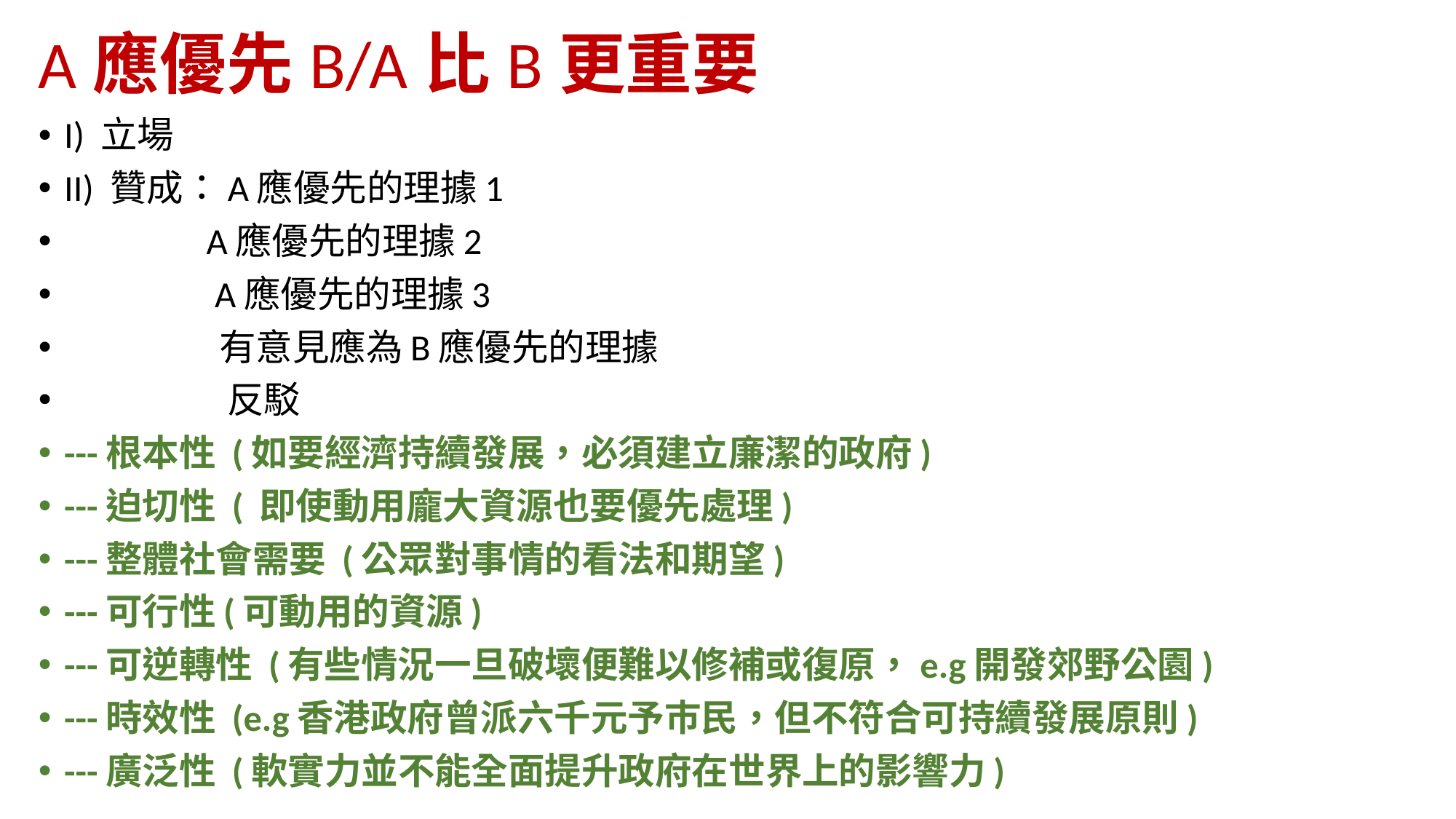

# A應優先B/A比B更重要
I) 立場
II) 贊成：A應優先的理據1
                 A應優先的理據2
                  A應優先的理據3
                  有意見應為B應優先的理據
                   反駁
---根本性 (如要經濟持續發展，必須建立廉潔的政府)
---迫切性 ( 即使動用龐大資源也要優先處理)
---整體社會需要 (公眾對事情的看法和期望)
---可行性(可動用的資源)
---可逆轉性 (有些情況一旦破壞便難以修補或復原，e.g開發郊野公園)
---時效性 (e.g香港政府曾派六千元予巿民，但不符合可持續發展原則)
---廣泛性 (軟實力並不能全面提升政府在世界上的影響力)